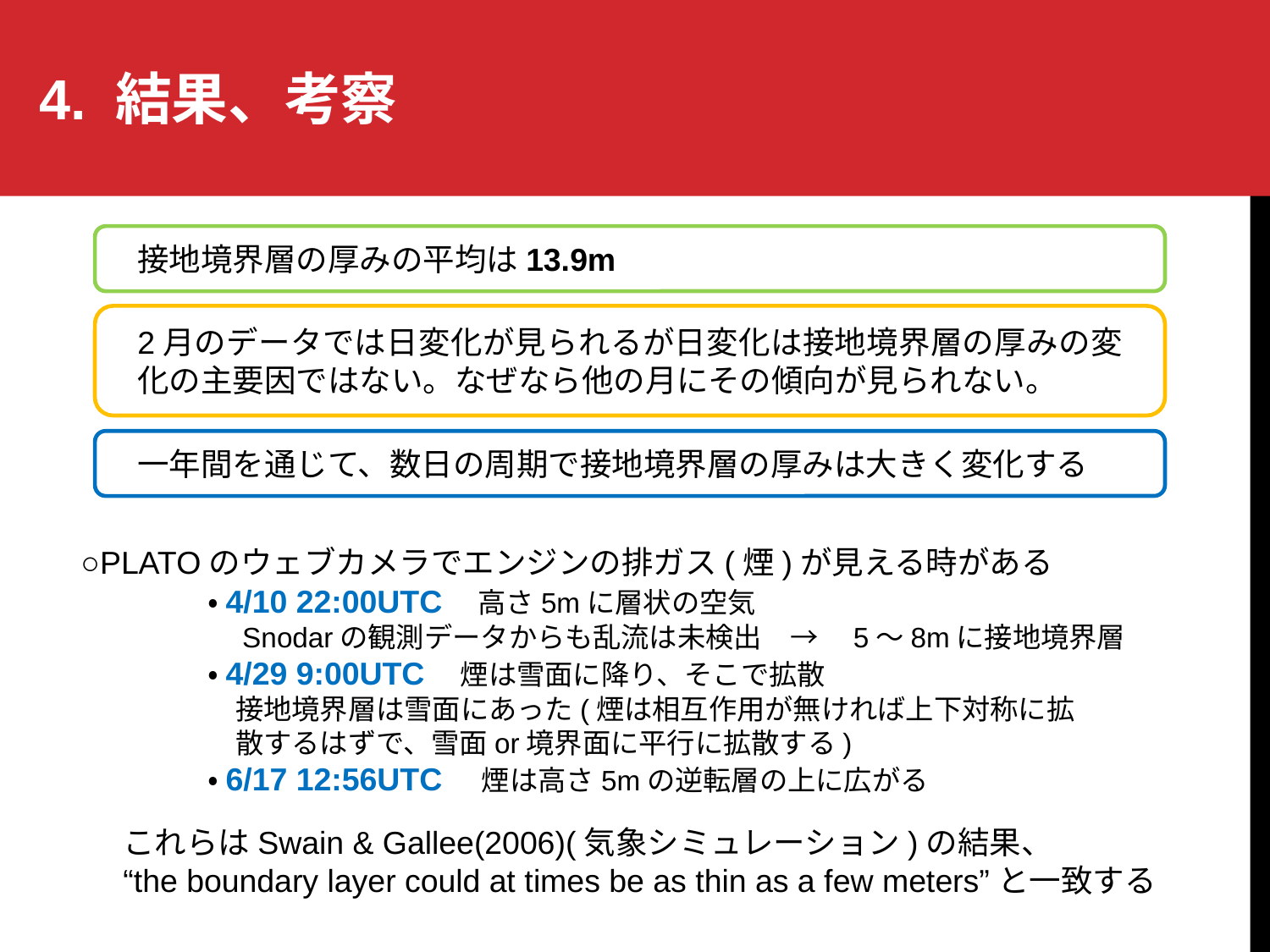

4. 結果、考察

接地境界層の厚みの平均は13.9m

2月のデータでは日変化が見られるが日変化は接地境界層の厚みの変化の主要因ではない。なぜなら他の月にその傾向が見られない。

一年間を通じて、数日の周期で接地境界層の厚みは大きく変化する
○PLATOのウェブカメラでエンジンの排ガス(煙)が見える時がある
・4/10 22:00UTC　高さ5mに層状の空気
　Snodarの観測データからも乱流は未検出　→　5～8mに接地境界層
・4/29 9:00UTC　煙は雪面に降り、そこで拡散
　接地境界層は雪面にあった(煙は相互作用が無ければ上下対称に拡
　散するはずで、雪面or境界面に平行に拡散する)
・6/17 12:56UTC　煙は高さ5mの逆転層の上に広がる
これらはSwain & Gallee(2006)(気象シミュレーション)の結果、
“the boundary layer could at times be as thin as a few meters”と一致する